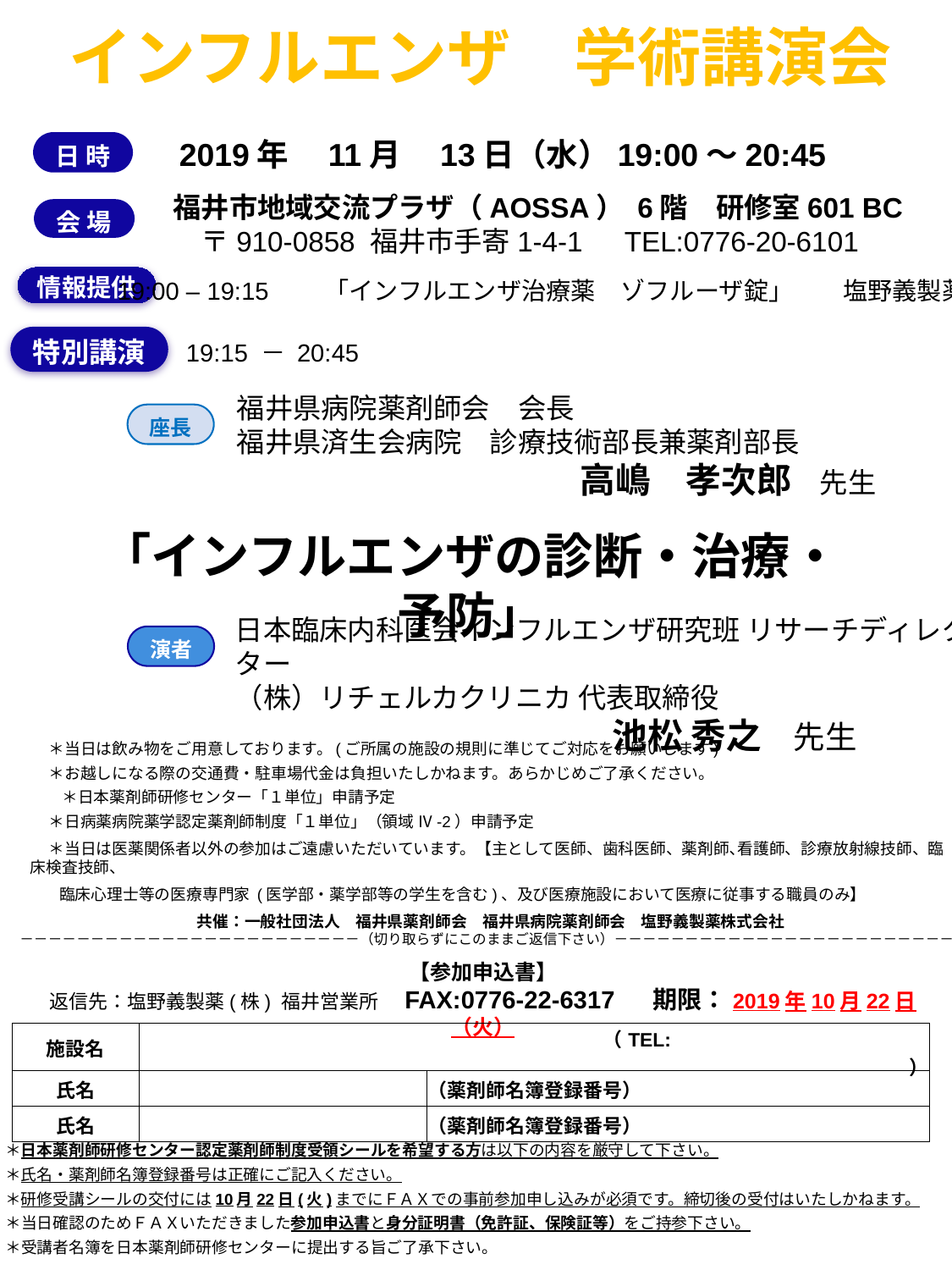

インフルエンザ　学術講演会
2019年　11月　13日（水）19:00～20:45
日 時
福井市地域交流プラザ（AOSSA） 6階　研修室601 BC
　〒910-0858 福井市手寄1-4-1　TEL:0776-20-6101
会 場
情報提供
19:00 – 19:15　　「インフルエンザ治療薬　ゾフルーザ錠」　　塩野義製薬㈱
特別講演
19:15 － 20:45
福井県病院薬剤師会　会長
福井県済生会病院　診療技術部長兼薬剤部長
高嶋　孝次郎　先生
座長
「インフルエンザの診断・治療・予防」
日本臨床内科医会インフルエンザ研究班 リサーチディレクター
（株）リチェルカクリニカ 代表取締役
　　　　　　　　                        池松 秀之　先生
演者
    ＊当日は飲み物をご用意しております。(ご所属の施設の規則に準じてご対応をお願いします)
    ＊お越しになる際の交通費・駐車場代金は負担いたしかねます。あらかじめご了承ください。
　　＊日本薬剤師研修センター「１単位」申請予定
    ＊日病薬病院薬学認定薬剤師制度「１単位」（領域 Ⅳ-2）申請予定
    ＊当日は医薬関係者以外の参加はご遠慮いただいています。【主として医師、歯科医師、薬剤師､看護師、診療放射線技師、臨床検査技師、
       臨床心理士等の医療専門家 (医学部・薬学部等の学生を含む)、及び医療施設において医療に従事する職員のみ】
共催：一般社団法人　福井県薬剤師会　福井県病院薬剤師会　塩野義製薬株式会社
　－－－－－－－－－－－－－－－－－－－－－－－－（切り取らずにこのままご返信下さい）－－－－－－－－－－－－－－－－－－－－－－－－
【参加申込書】
返信先：塩野義製薬(株) 福井営業所　FAX:0776-22-6317 　期限：2019年10月22日（火）
| 施設名 | （TEL:　　　　　　　　　　　　　　） |  |
| --- | --- | --- |
| 氏名 |  | （薬剤師名簿登録番号） |
| 氏名 |  | （薬剤師名簿登録番号） |
＊日本薬剤師研修センター認定薬剤師制度受領シールを希望する方は以下の内容を厳守して下さい。
＊氏名・薬剤師名簿登録番号は正確にご記入ください。
＊研修受講シールの交付には10月22日(火)までにＦＡＸでの事前参加申し込みが必須です。締切後の受付はいたしかねます。
＊当日確認のためＦＡＸいただきました参加申込書と身分証明書（免許証、保険証等）をご持参下さい。
＊受講者名簿を日本薬剤師研修センターに提出する旨ご了承下さい。